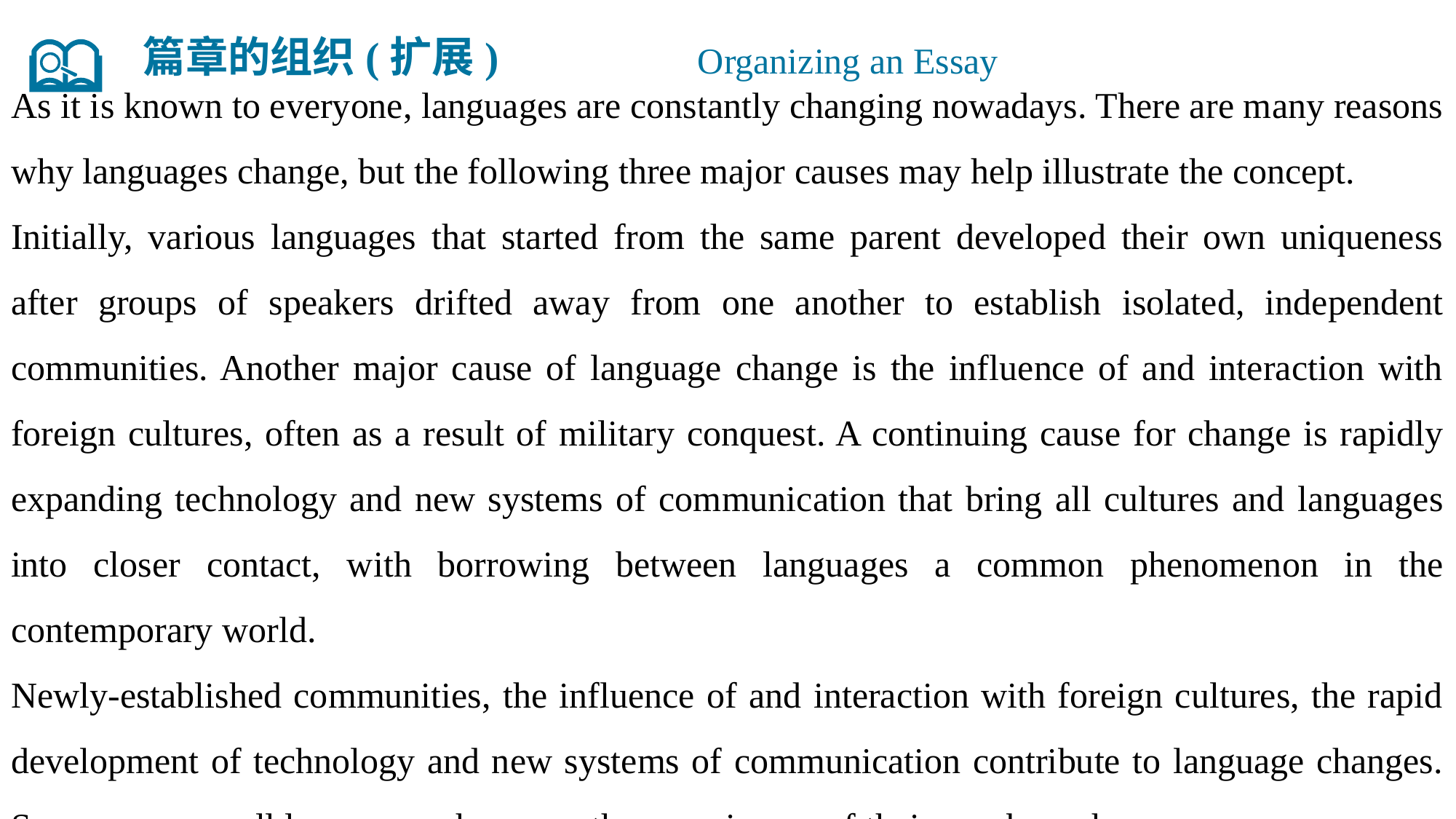

篇章的组织(扩展)
Organizing an Essay
As it is known to everyone, languages are constantly changing nowadays. There are many reasons why languages change, but the following three major causes may help illustrate the concept.
Initially, various languages that started from the same parent developed their own uniqueness after groups of speakers drifted away from one another to establish isolated, independent communities. Another major cause of language change is the influence of and interaction with foreign cultures, often as a result of military conquest. A continuing cause for change is rapidly expanding technology and new systems of communication that bring all cultures and languages into closer contact, with borrowing between languages a common phenomenon in the contemporary world.
Newly-established communities, the influence of and interaction with foreign cultures, the rapid development of technology and new systems of communication contribute to language changes. So we may say all languages change as the experiences of their speakers change.